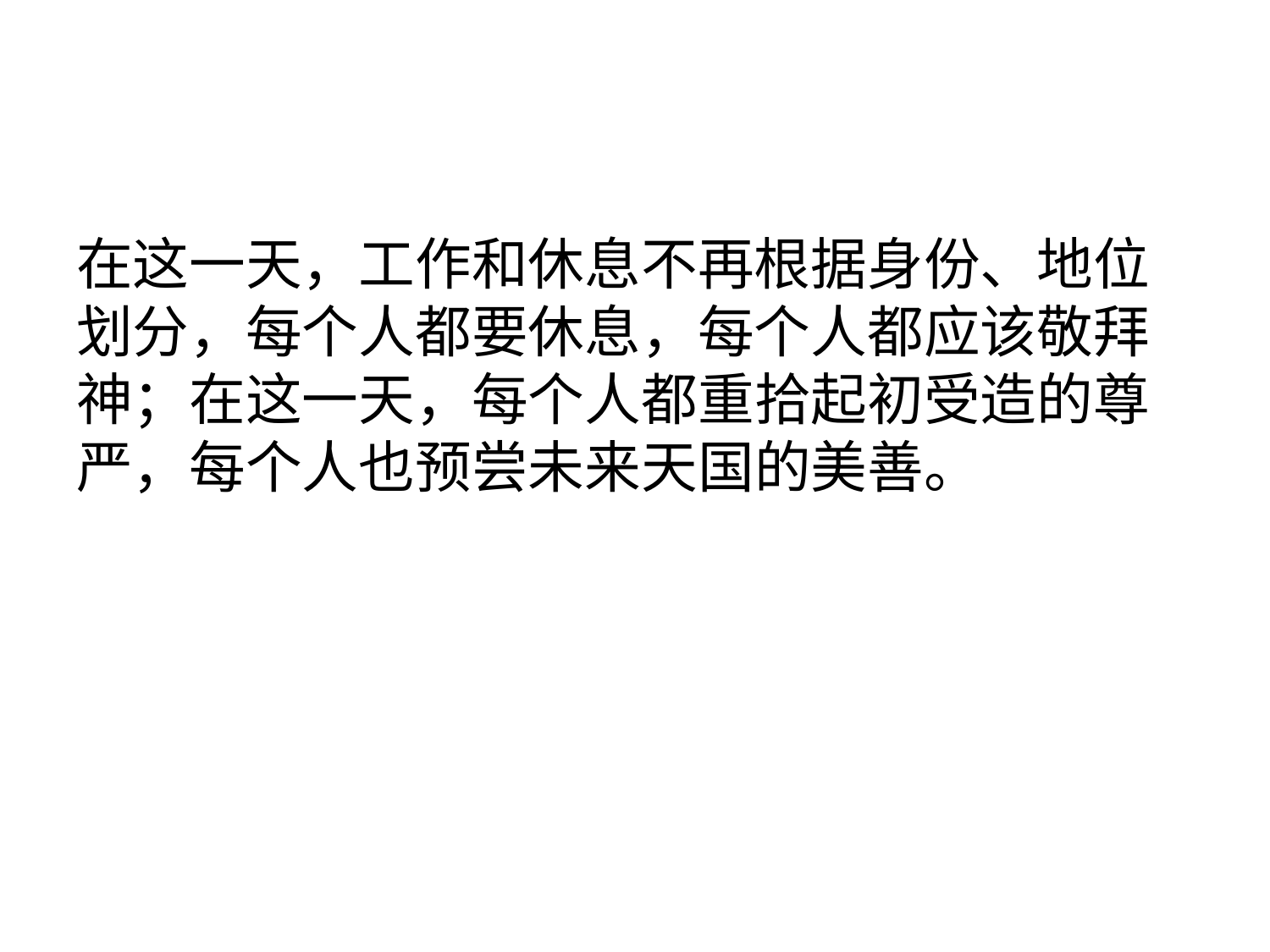

#
在这一天，工作和休息不再根据身份、地位划分，每个人都要休息，每个人都应该敬拜神；在这一天，每个人都重拾起初受造的尊严，每个人也预尝未来天国的美善。